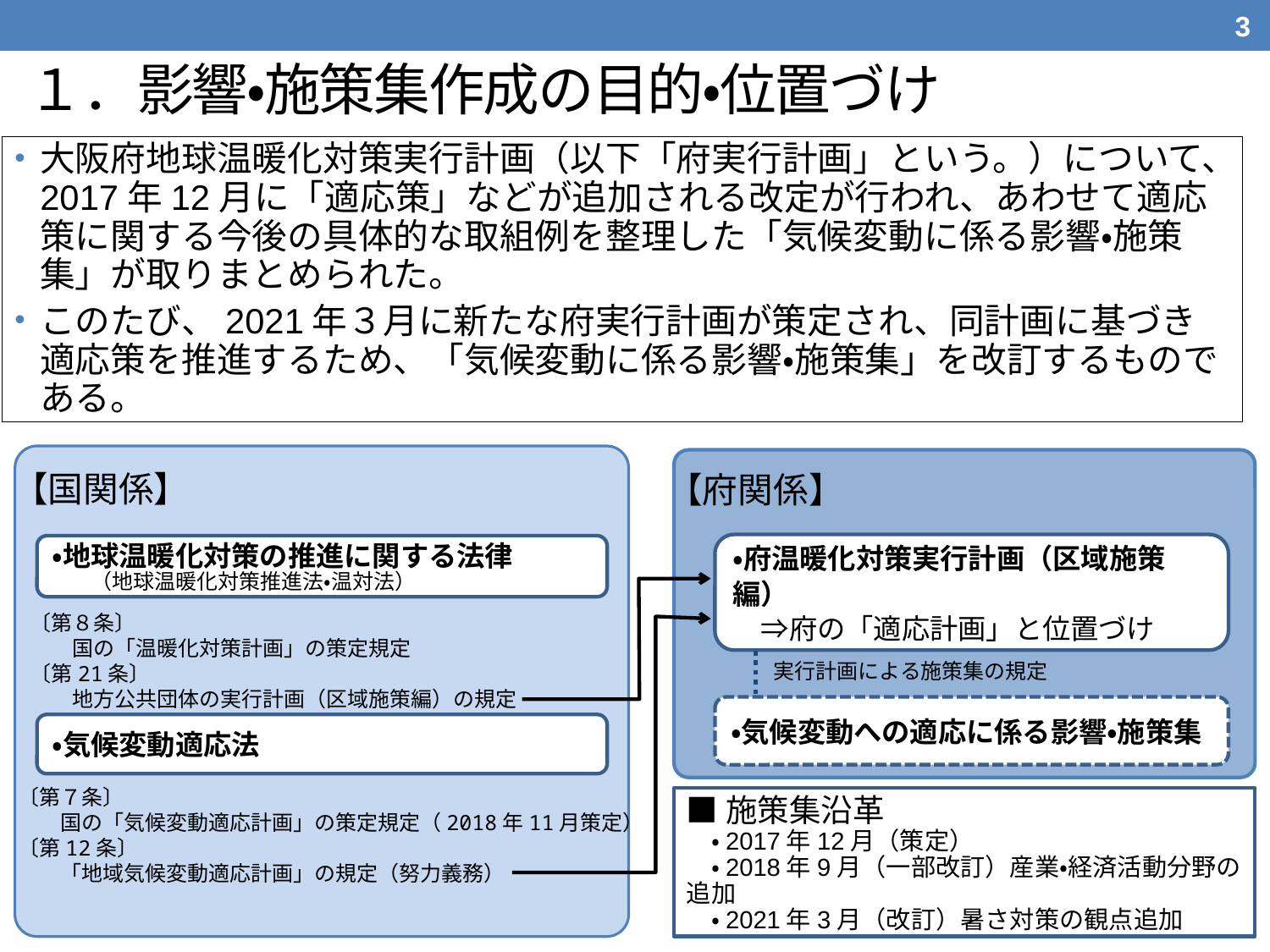

3
# １．影響・施策集作成の目的・位置づけ
大阪府地球温暖化対策実行計画（以下「府実行計画」という。）について、2017年12月に「適応策」などが追加される改定が行われ、あわせて適応策に関する今後の具体的な取組例を整理した「気候変動に係る影響・施策集」が取りまとめられた。
このたび、2021年３月に新たな府実行計画が策定され、同計画に基づき適応策を推進するため、「気候変動に係る影響・施策集」を改訂するものである。

【国関係】
【府関係】
・府温暖化対策実行計画（区域施策編）
　⇒府の「適応計画」と位置づけ
・地球温暖化対策の推進に関する法律
　 （地球温暖化対策推進法・温対法）

〔第８条〕
　　国の「温暖化対策計画」の策定規定
〔第21条〕
　　地方公共団体の実行計画（区域施策編）の規定

実行計画による施策集の規定
・気候変動への適応に係る影響・施策集
・気候変動適応法
〔第７条〕
　　国の「気候変動適応計画」の策定規定（2018年11月策定）
〔第12条〕
　　「地域気候変動適応計画」の規定（努力義務）
■施策集沿革
　・2017年12月（策定）
　・2018年9月（一部改訂）産業・経済活動分野の追加
　・2021年3月（改訂）暑さ対策の観点追加